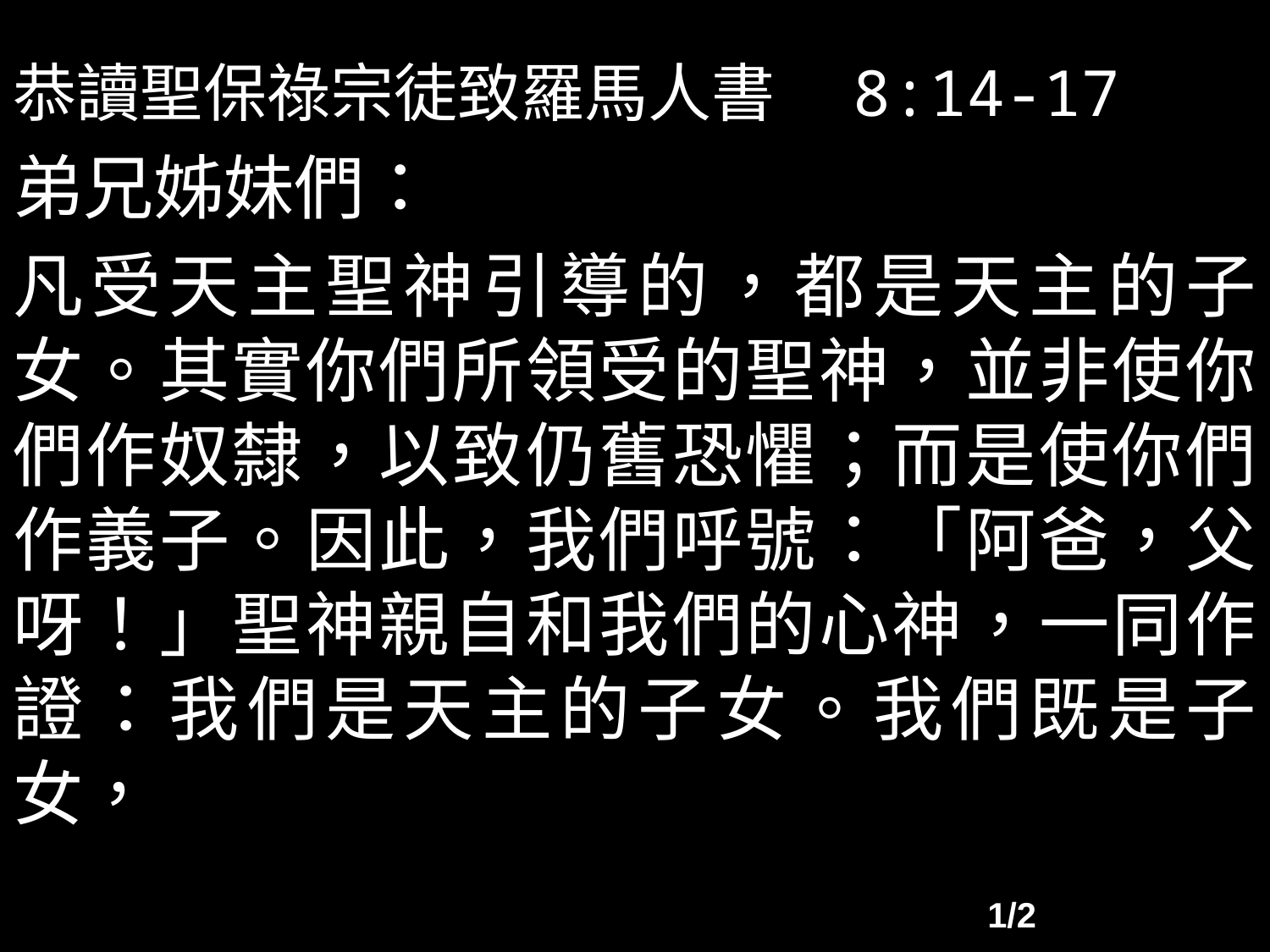

恭讀聖保祿宗徒致羅馬人書　8:14-17
弟兄姊妹們：
凡受天主聖神引導的，都是天主的子女。其實你們所領受的聖神，並非使你們作奴隸，以致仍舊恐懼；而是使你們作義子。因此，我們呼號：「阿爸，父呀！」聖神親自和我們的心神，一同作證：我們是天主的子女。我們既是子女，
1/2